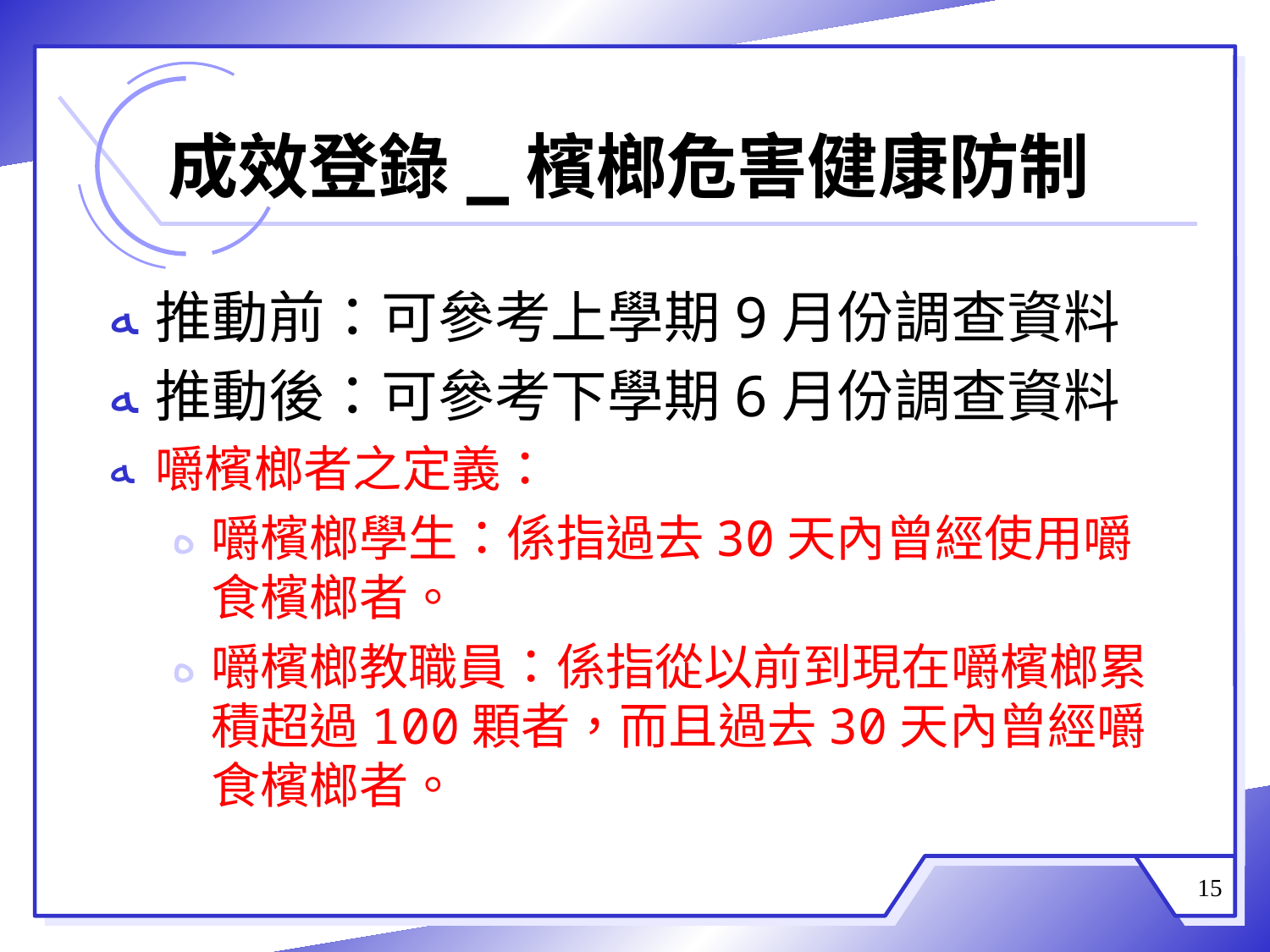

# 成效登錄_檳榔危害健康防制
推動前：可參考上學期9月份調查資料
推動後：可參考下學期6月份調查資料
嚼檳榔者之定義：
嚼檳榔學生：係指過去30天內曾經使用嚼食檳榔者。
嚼檳榔教職員：係指從以前到現在嚼檳榔累積超過100顆者，而且過去30天內曾經嚼食檳榔者。

15